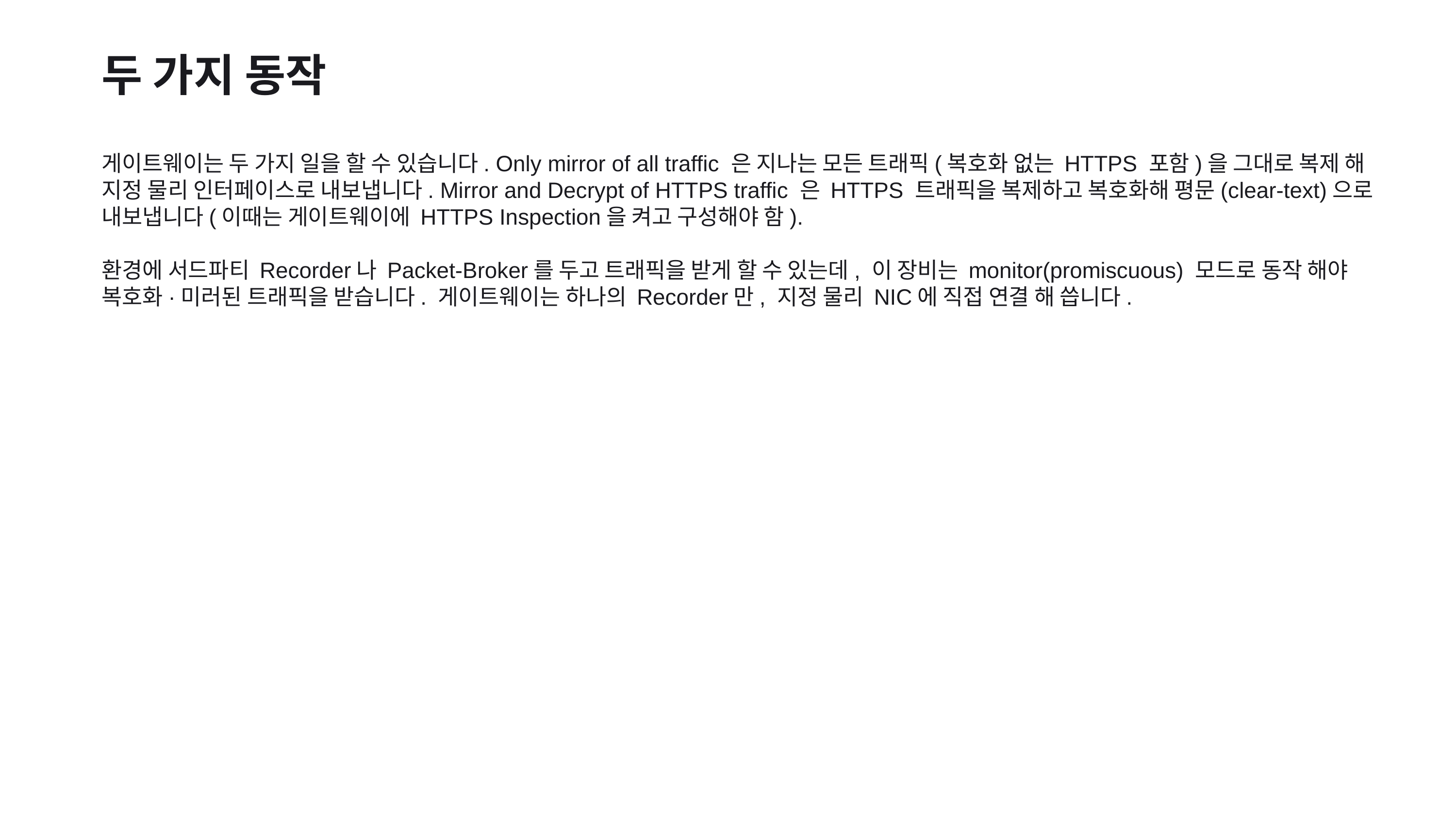

두 가지 동작
게이트웨이는 두 가지 일을 할 수 있습니다. Only mirror of all traffic 은 지나는 모든 트래픽(복호화 없는 HTTPS 포함)을 그대로 복제 해 지정 물리 인터페이스로 내보냅니다. Mirror and Decrypt of HTTPS traffic 은 HTTPS 트래픽을 복제하고 복호화해 평문(clear-text)으로 내보냅니다(이때는 게이트웨이에 HTTPS Inspection을 켜고 구성해야 함).

환경에 서드파티 Recorder나 Packet-Broker를 두고 트래픽을 받게 할 수 있는데, 이 장비는 monitor(promiscuous) 모드로 동작 해야 복호화·미러된 트래픽을 받습니다. 게이트웨이는 하나의 Recorder만, 지정 물리 NIC에 직접 연결 해 씁니다.